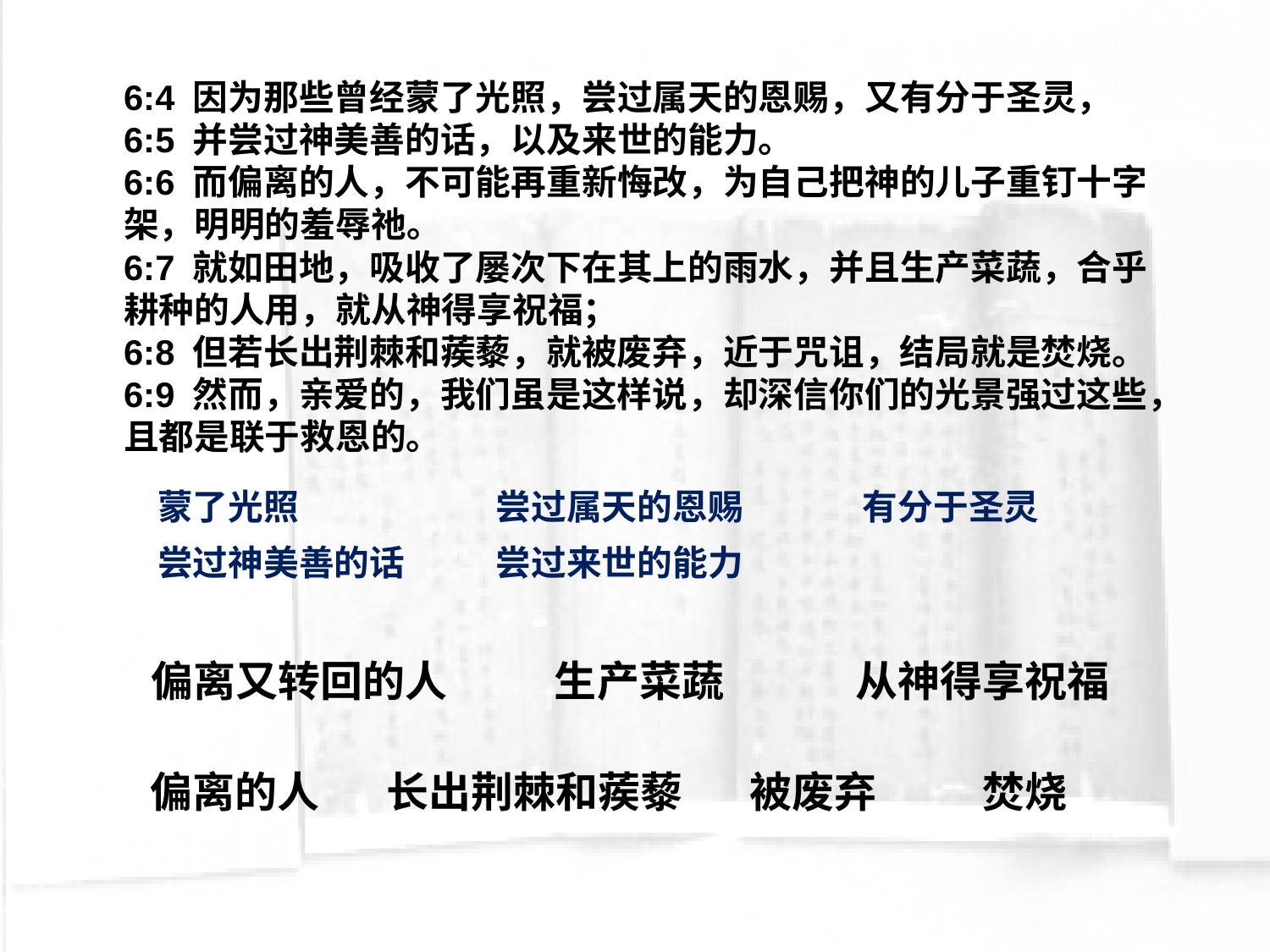

6:4 因为那些曾经蒙了光照，尝过属天的恩赐，又有分于圣灵，
6:5 并尝过神美善的话，以及来世的能力。
6:6 而偏离的人，不可能再重新悔改，为自己把神的儿子重钉十字架，明明的羞辱祂。
6:7 就如田地，吸收了屡次下在其上的雨水，并且生产菜蔬，合乎耕种的人用，就从神得享祝福；
6:8 但若长出荆棘和蒺藜，就被废弃，近于咒诅，结局就是焚烧。
6:9 然而，亲爱的，我们虽是这样说，却深信你们的光景强过这些，且都是联于救恩的。
蒙了光照
尝过属天的恩赐
有分于圣灵
尝过神美善的话
尝过来世的能力
偏离又转回的人
生产菜蔬
从神得享祝福
偏离的人
长出荆棘和蒺藜
被废弃
焚烧